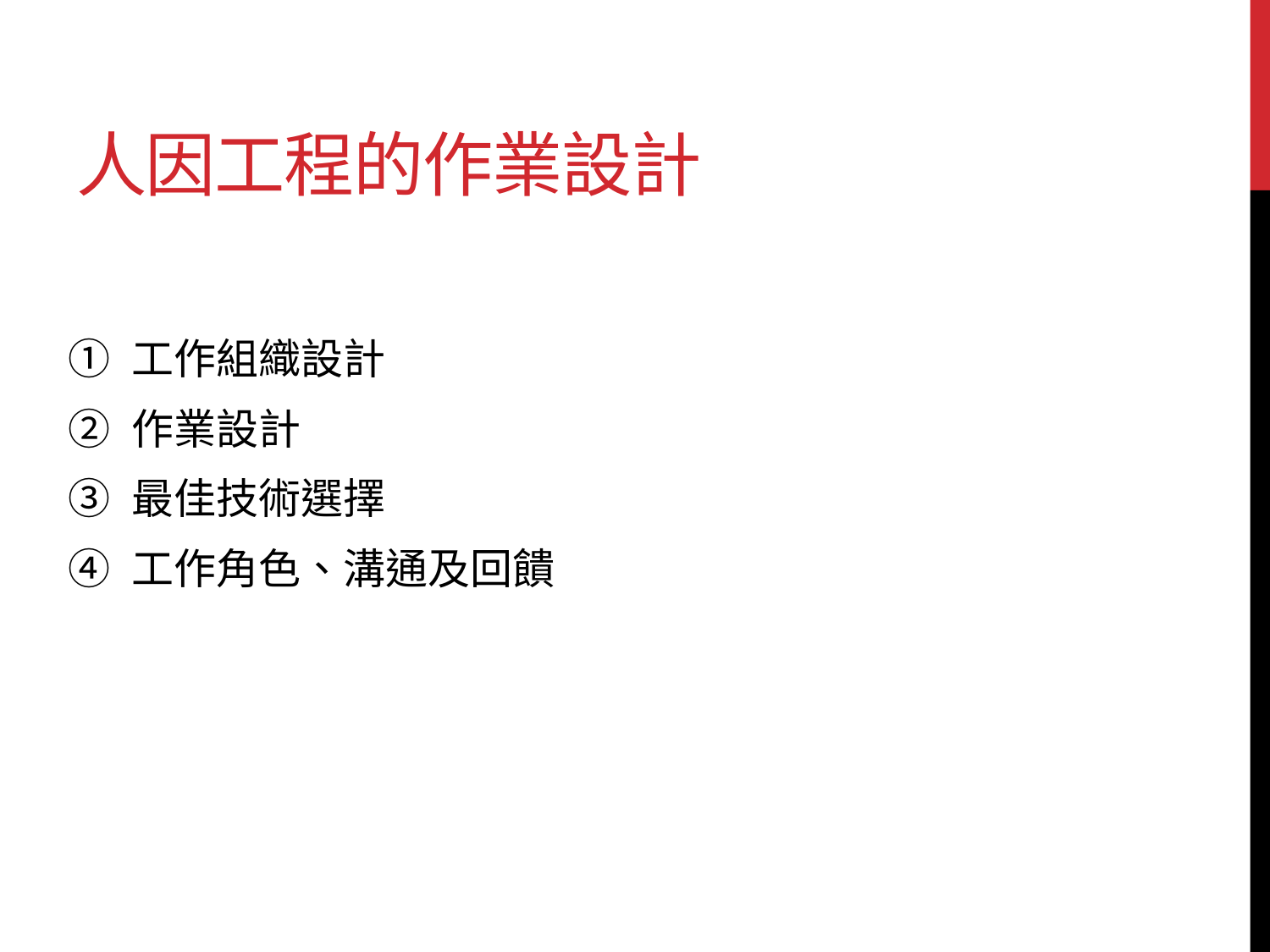

# 人因工程的作業設計
工作組織設計
作業設計
最佳技術選擇
工作角色、溝通及回饋